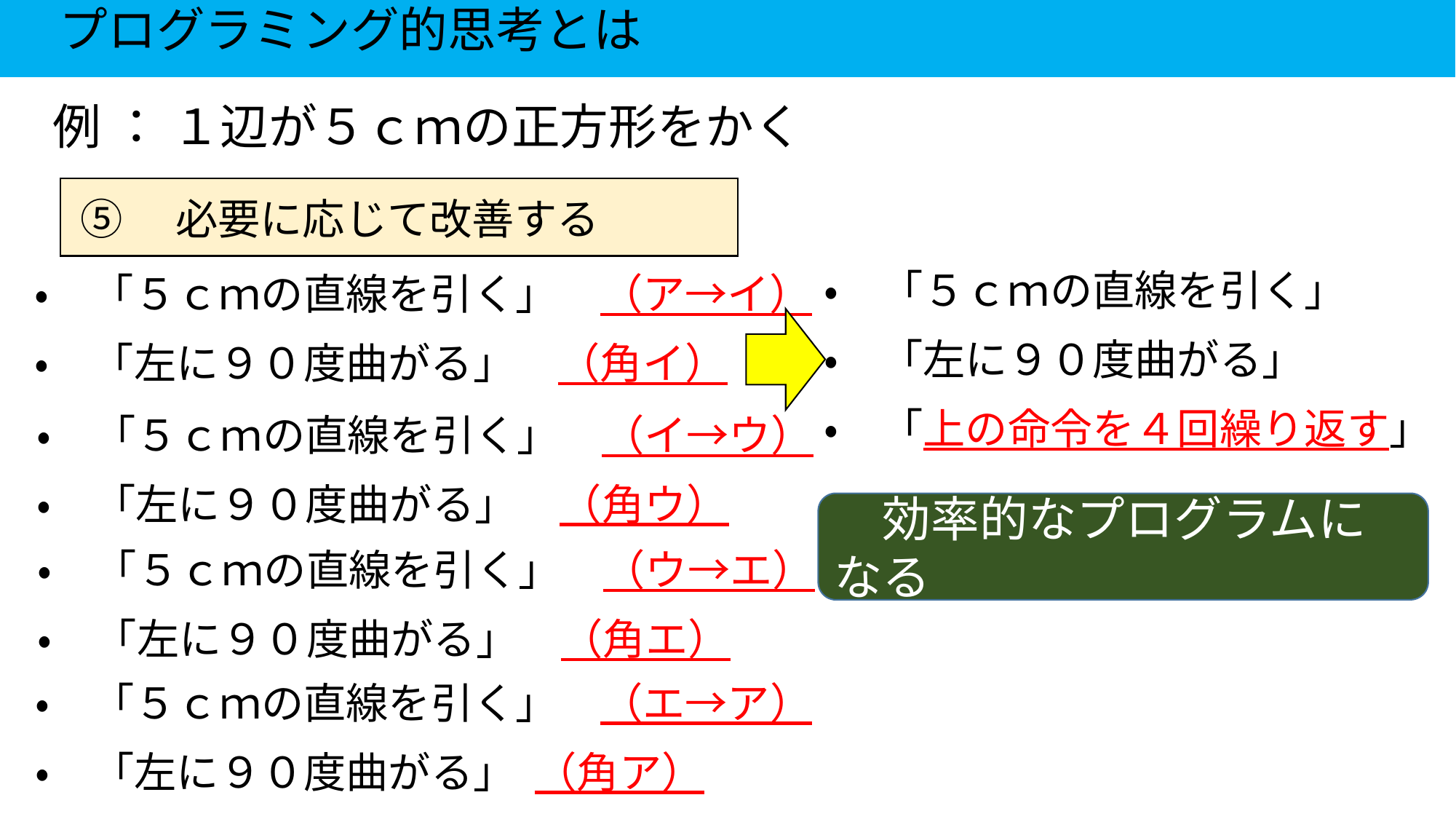

プログラミング的思考とは
例 ： １辺が５ｃｍの正方形をかく

 ⑤　必要に応じて改善する
・　「５ｃｍの直線を引く」

・　「左に９０度曲がる」

・　「上の命令を４回繰り返す」
・　「５ｃｍの直線を引く」　（ア→イ）

・　「左に９０度曲がる」　（角イ）

・　「５ｃｍの直線を引く」　（イ→ウ）

・　「左に９０度曲がる」　（角ウ）

　効率的なプログラムになる
・　「５ｃｍの直線を引く」　（ウ→エ）

・　「左に９０度曲がる」　（角エ）

・　「５ｃｍの直線を引く」　（エ→ア）

・　「左に９０度曲がる」  （角ア）